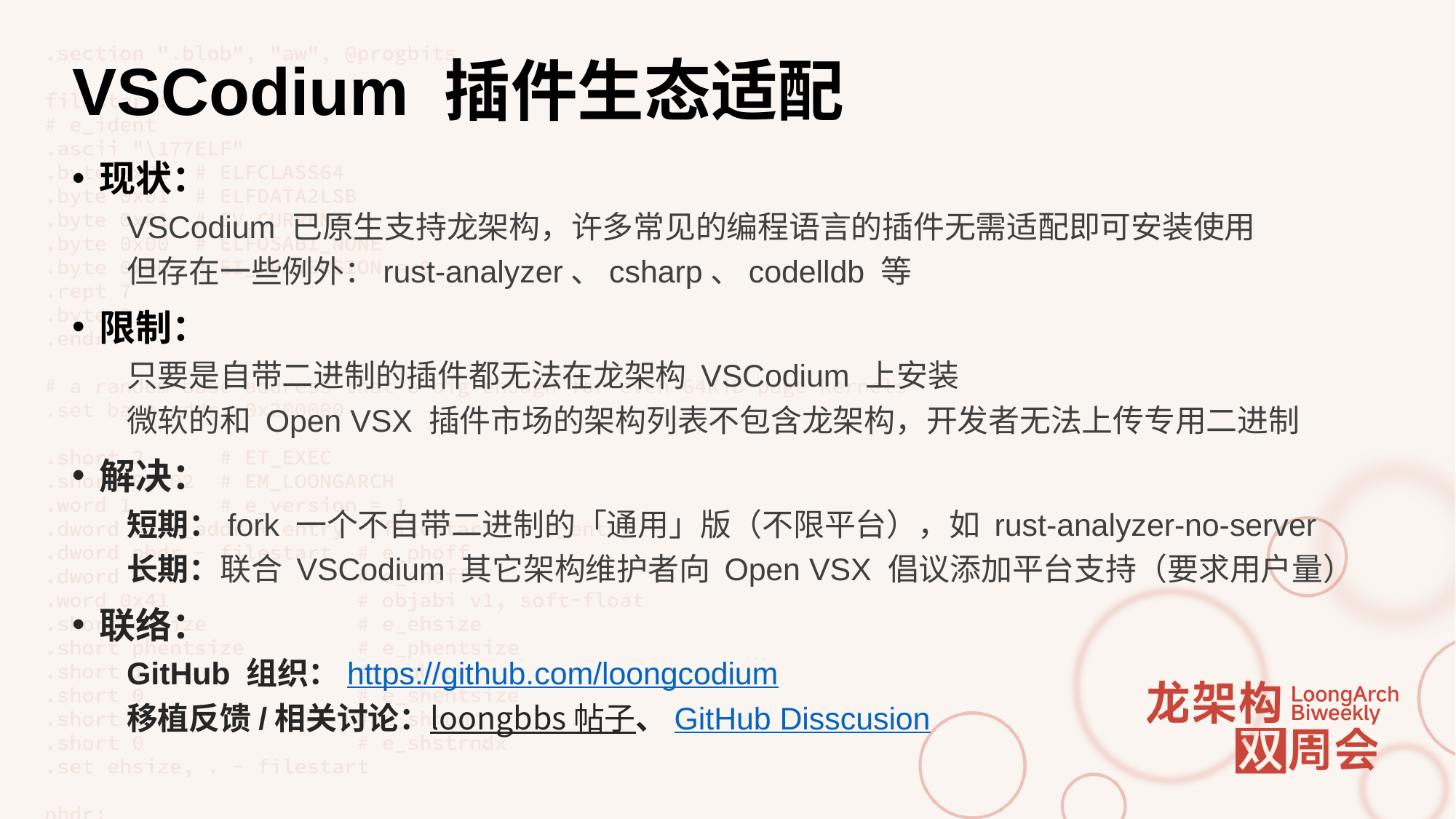

# VSCodium 插件生态适配
现状：
VSCodium 已原生支持龙架构，许多常见的编程语言的插件无需适配即可安装使用
但存在一些例外：rust-analyzer、csharp、codelldb 等
限制：
只要是自带二进制的插件都无法在龙架构 VSCodium 上安装
微软的和 Open VSX 插件市场的架构列表不包含龙架构，开发者无法上传专用二进制
解决：
短期：fork 一个不自带二进制的「通用」版（不限平台），如 rust-analyzer-no-server
长期：联合 VSCodium 其它架构维护者向 Open VSX 倡议添加平台支持（要求用户量）
联络：
GitHub 组织：https://github.com/loongcodium
移植反馈/相关讨论：loongbbs 帖子、GitHub Disscusion